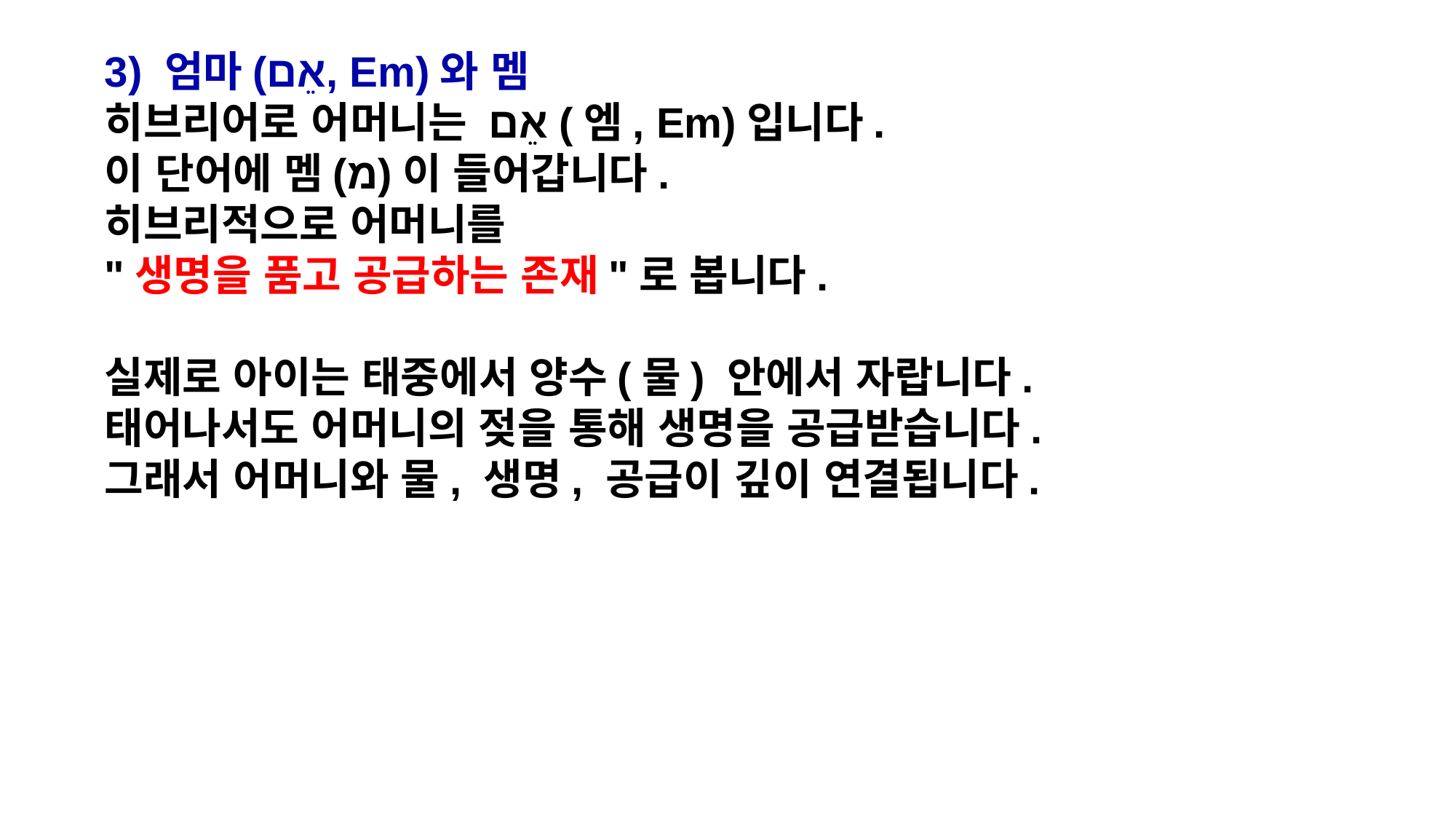

3) 엄마(אֵם, Em)와 멤
히브리어로 어머니는 אֵם (엠, Em)입니다.
이 단어에 멤(מ)이 들어갑니다.
히브리적으로 어머니를
"생명을 품고 공급하는 존재"로 봅니다.

실제로 아이는 태중에서 양수(물) 안에서 자랍니다.
태어나서도 어머니의 젖을 통해 생명을 공급받습니다.
그래서 어머니와 물, 생명, 공급이 깊이 연결됩니다.